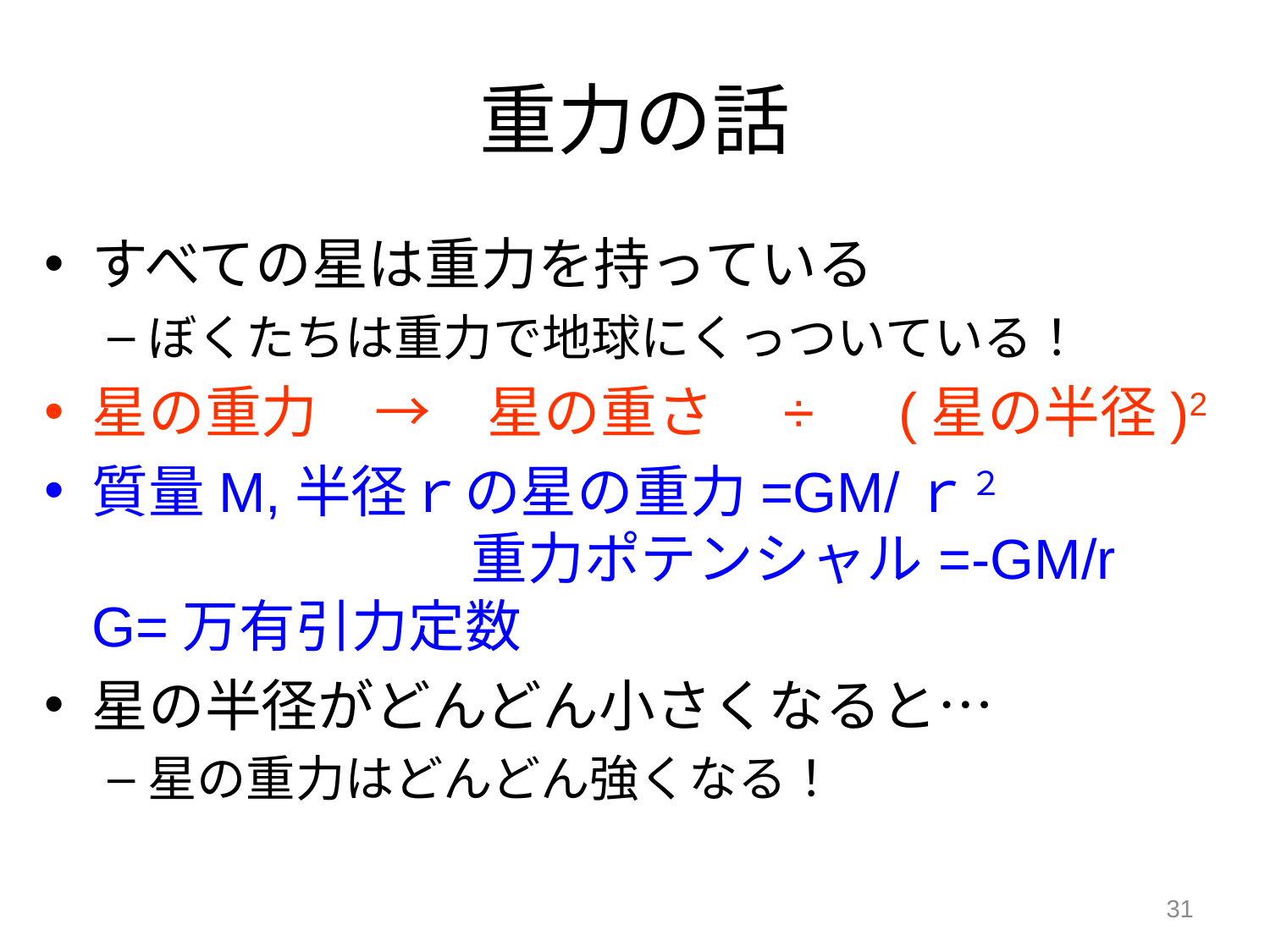

# 重力の話
すべての星は重力を持っている
ぼくたちは重力で地球にくっついている！
星の重力　→　星の重さ　÷　(星の半径)2
質量M,半径ｒの星の重力=GM/ｒ２
                              重力ポテンシャル=-GM/r
G=万有引力定数
星の半径がどんどん小さくなると…
星の重力はどんどん強くなる！

31